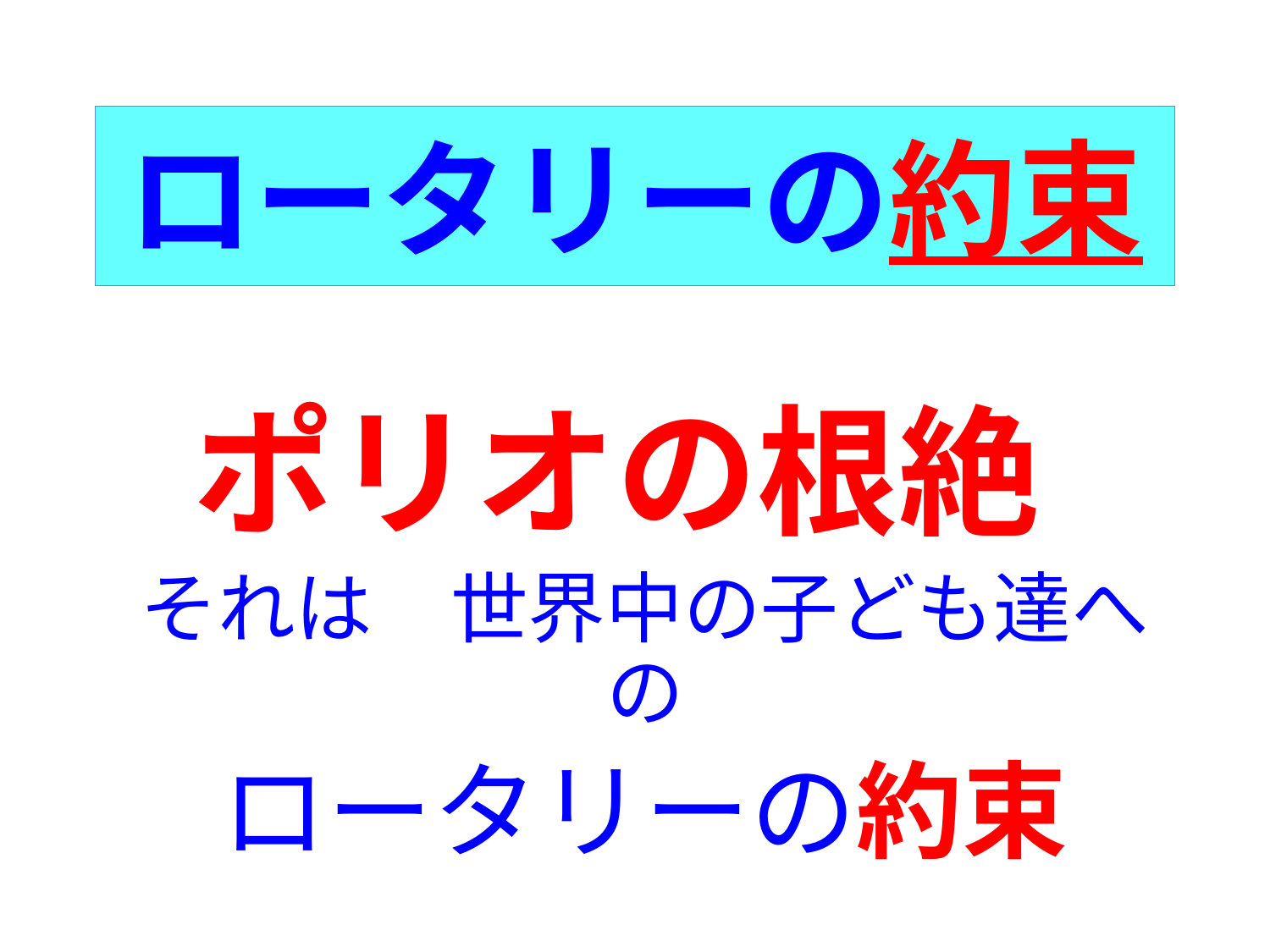

# ロータリーの約束
ポリオの根絶
それは　世界中の子ども達への
ロータリーの約束